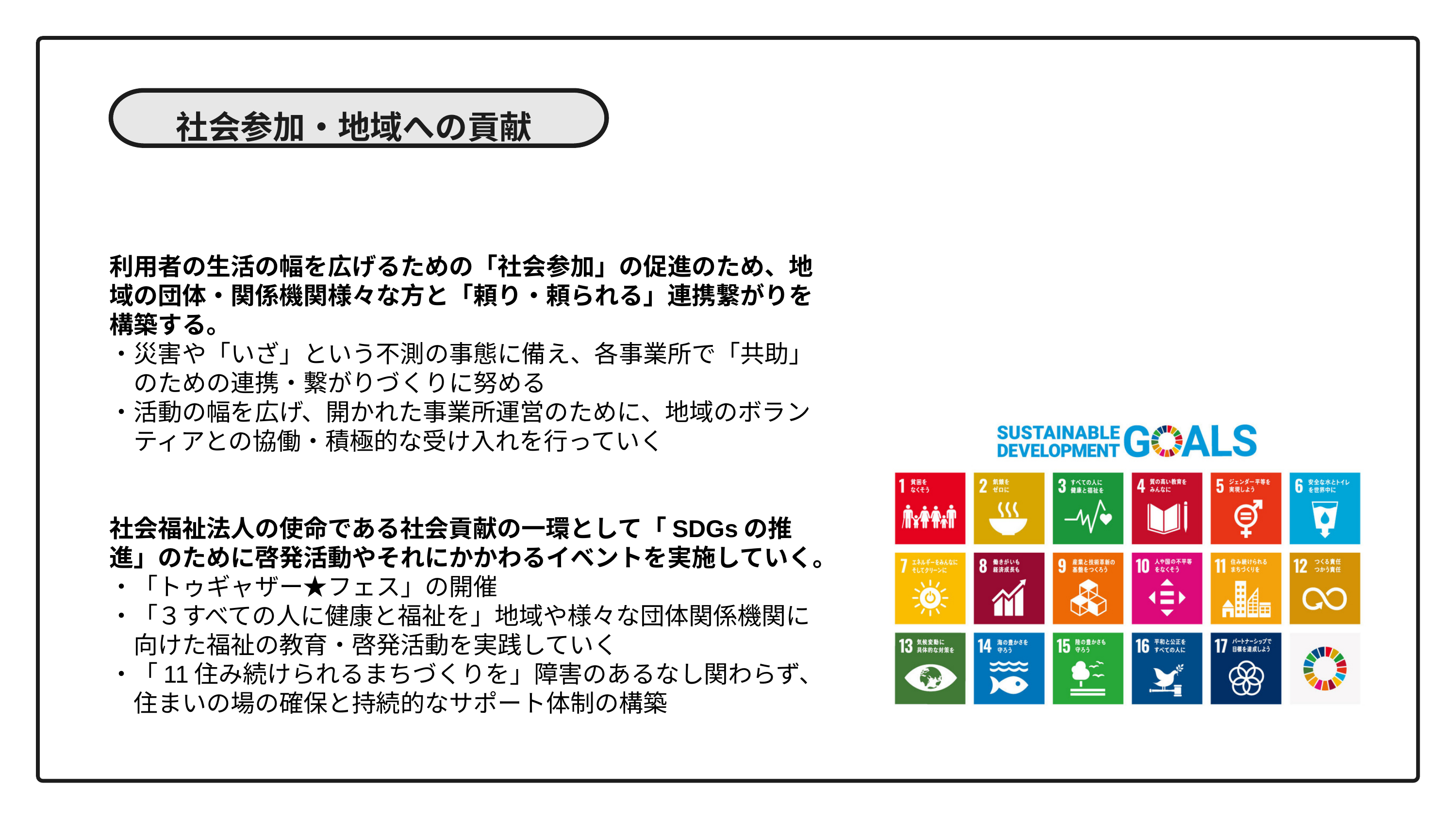

社会参加・地域への貢献
利用者の生活の幅を広げるための「社会参加」の促進のため、地域の団体・関係機関様々な方と「頼り・頼られる」連携繋がりを構築する。
・災害や「いざ」という不測の事態に備え、各事業所で「共助」
　のための連携・繋がりづくりに努める
・活動の幅を広げ、開かれた事業所運営のために、地域のボラン
　ティアとの協働・積極的な受け入れを行っていく

社会福祉法人の使命である社会貢献の一環として「SDGsの推進」のために啓発活動やそれにかかわるイベントを実施していく。
・「トゥギャザー★フェス」の開催
・「３すべての人に健康と福祉を」地域や様々な団体関係機関に
　向けた福祉の教育・啓発活動を実践していく
・「11住み続けられるまちづくりを」障害のあるなし関わらず、
　住まいの場の確保と持続的なサポート体制の構築